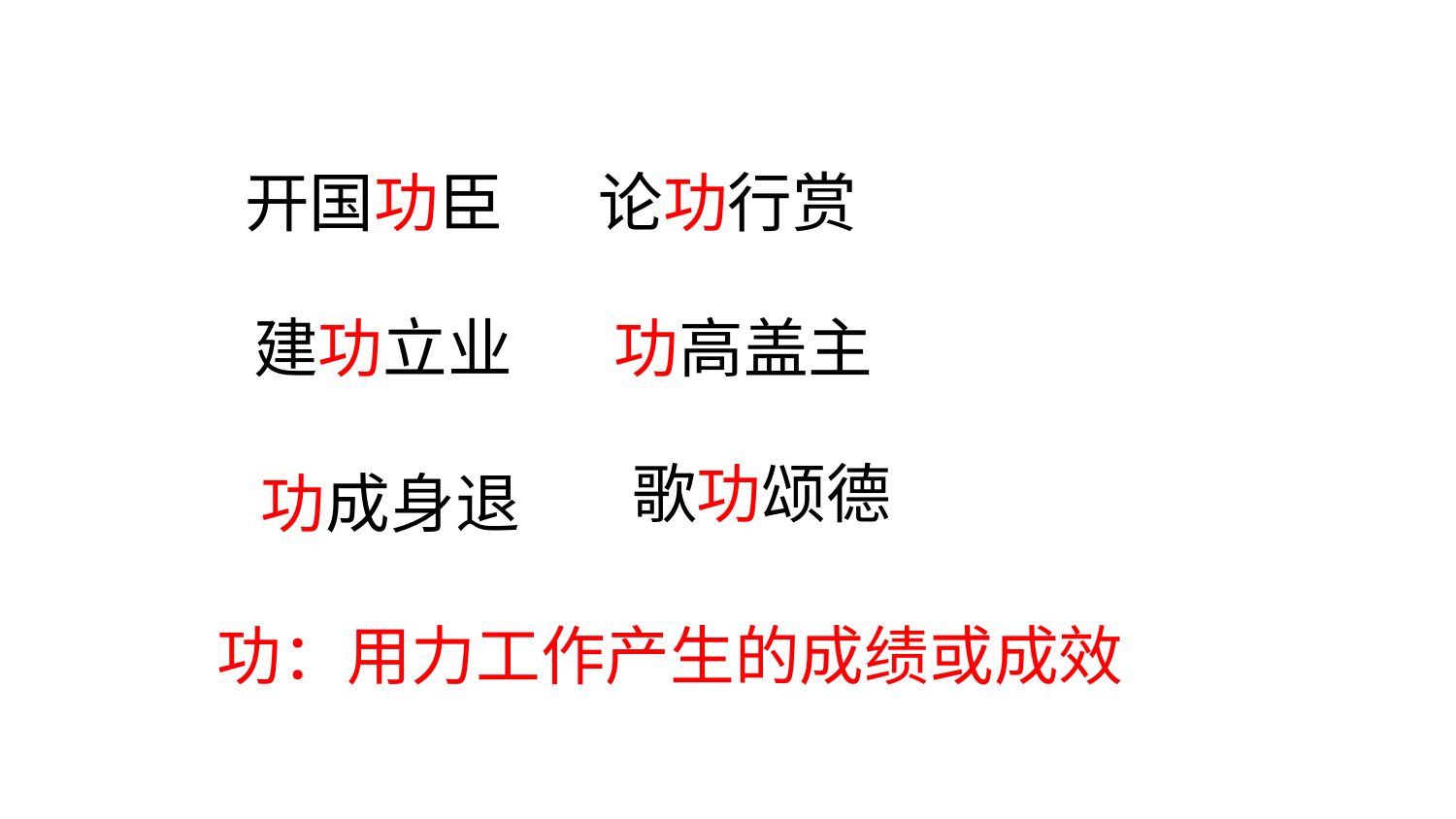

开国功臣
论功行赏
建功立业
功高盖主
歌功颂德
功成身退
功：用力工作产生的成绩或成效